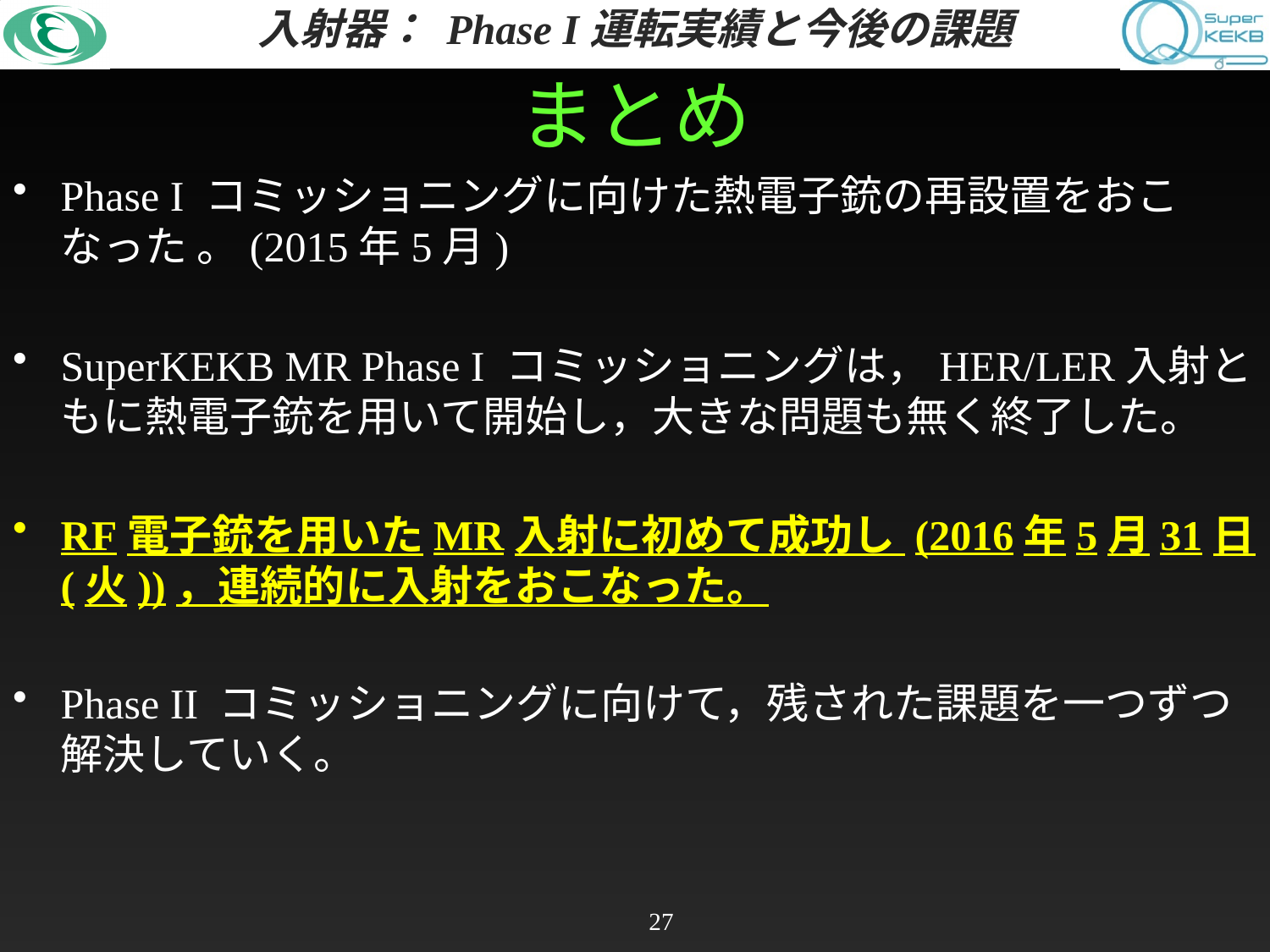

# まとめ
Phase I コミッショニングに向けた熱電子銃の再設置をおこなった 。(2015年5月)

SuperKEKB MR Phase I コミッショニングは，HER/LER入射ともに熱電子銃を用いて開始し，大きな問題も無く終了した。

RF電子銃を用いたMR入射に初めて成功し (2016年5月31日(火))，連続的に入射をおこなった。

Phase II コミッショニングに向けて，残された課題を一つずつ解決していく。
27